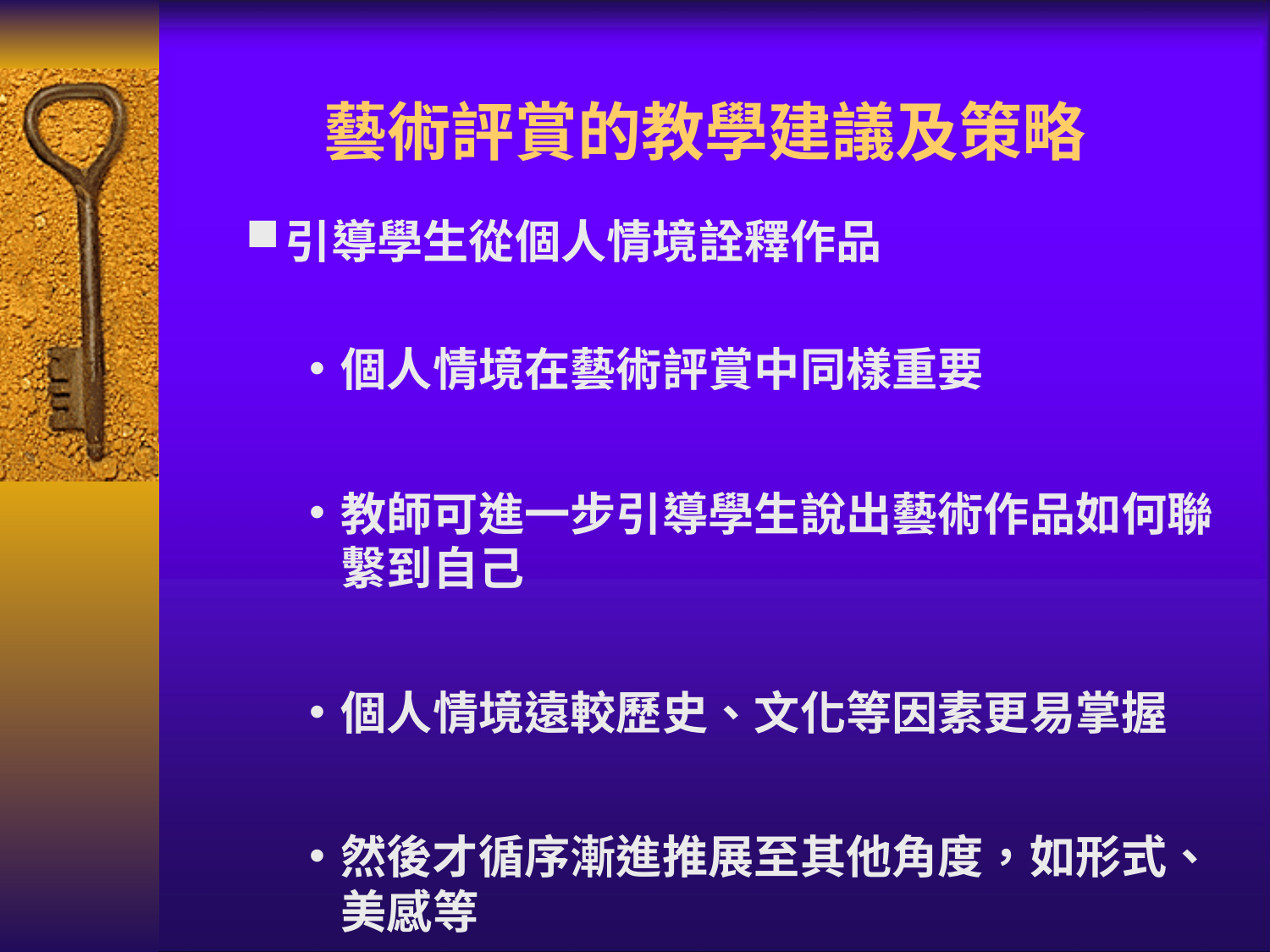

藝術評賞的教學建議及策略
引導學生從個人情境詮釋作品

個人情境在藝術評賞中同樣重要

教師可進一步引導學生說出藝術作品如何聯繫到自己

個人情境遠較歷史、文化等因素更易掌握

然後才循序漸進推展至其他角度，如形式、美感等